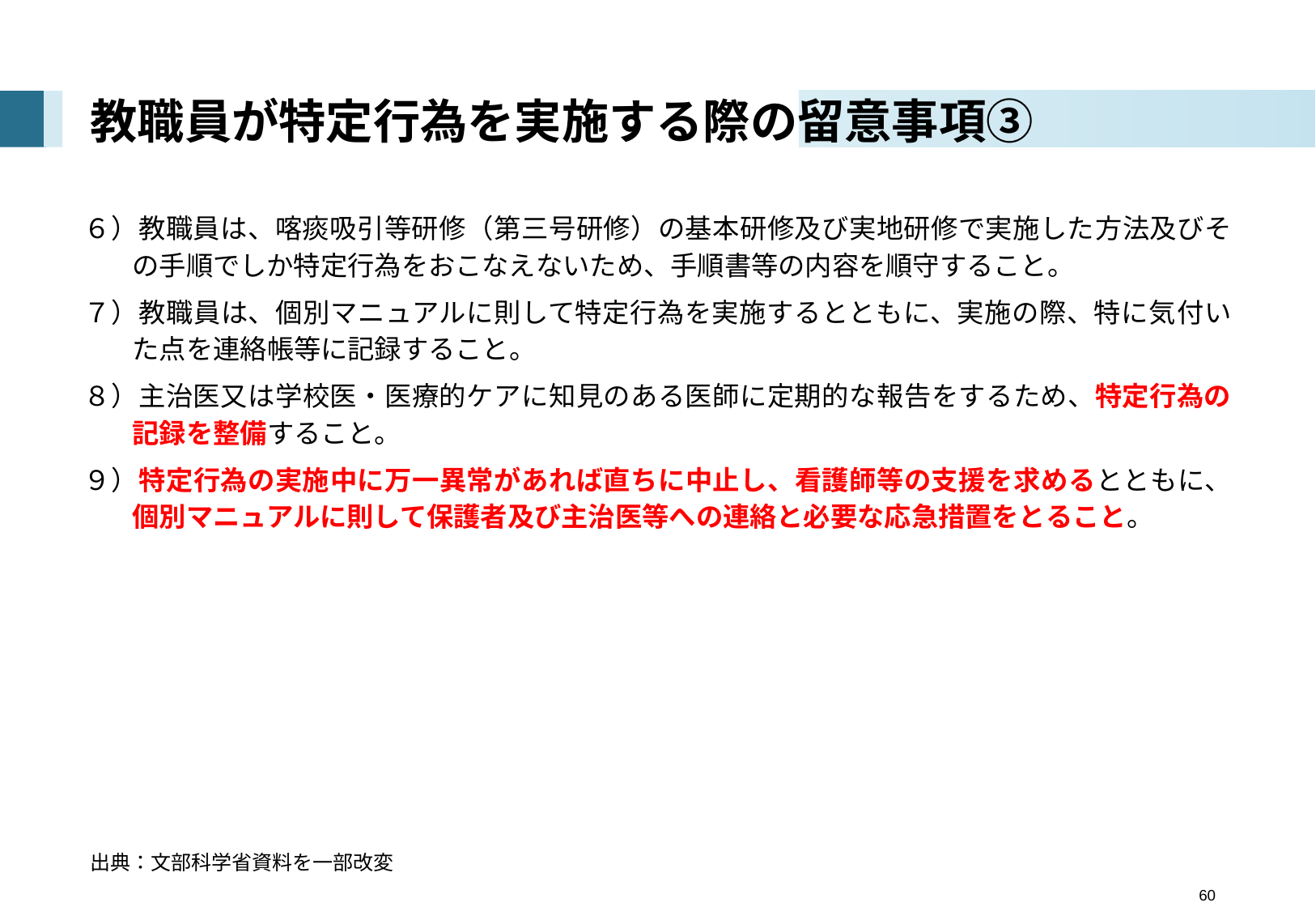

# 教職員が特定行為を実施する際の留意事項③
６）教職員は、喀痰吸引等研修（第三号研修）の基本研修及び実地研修で実施した方法及びその手順でしか特定行為をおこなえないため、手順書等の内容を順守すること。
７）教職員は、個別マニュアルに則して特定行為を実施するとともに、実施の際、特に気付いた点を連絡帳等に記録すること。
８）主治医又は学校医・医療的ケアに知見のある医師に定期的な報告をするため、特定行為の記録を整備すること。
９）特定行為の実施中に万一異常があれば直ちに中止し、看護師等の支援を求めるとともに、個別マニュアルに則して保護者及び主治医等への連絡と必要な応急措置をとること。
出典：文部科学省資料を一部改変
　　　　　　　　　　　　　　　　 60